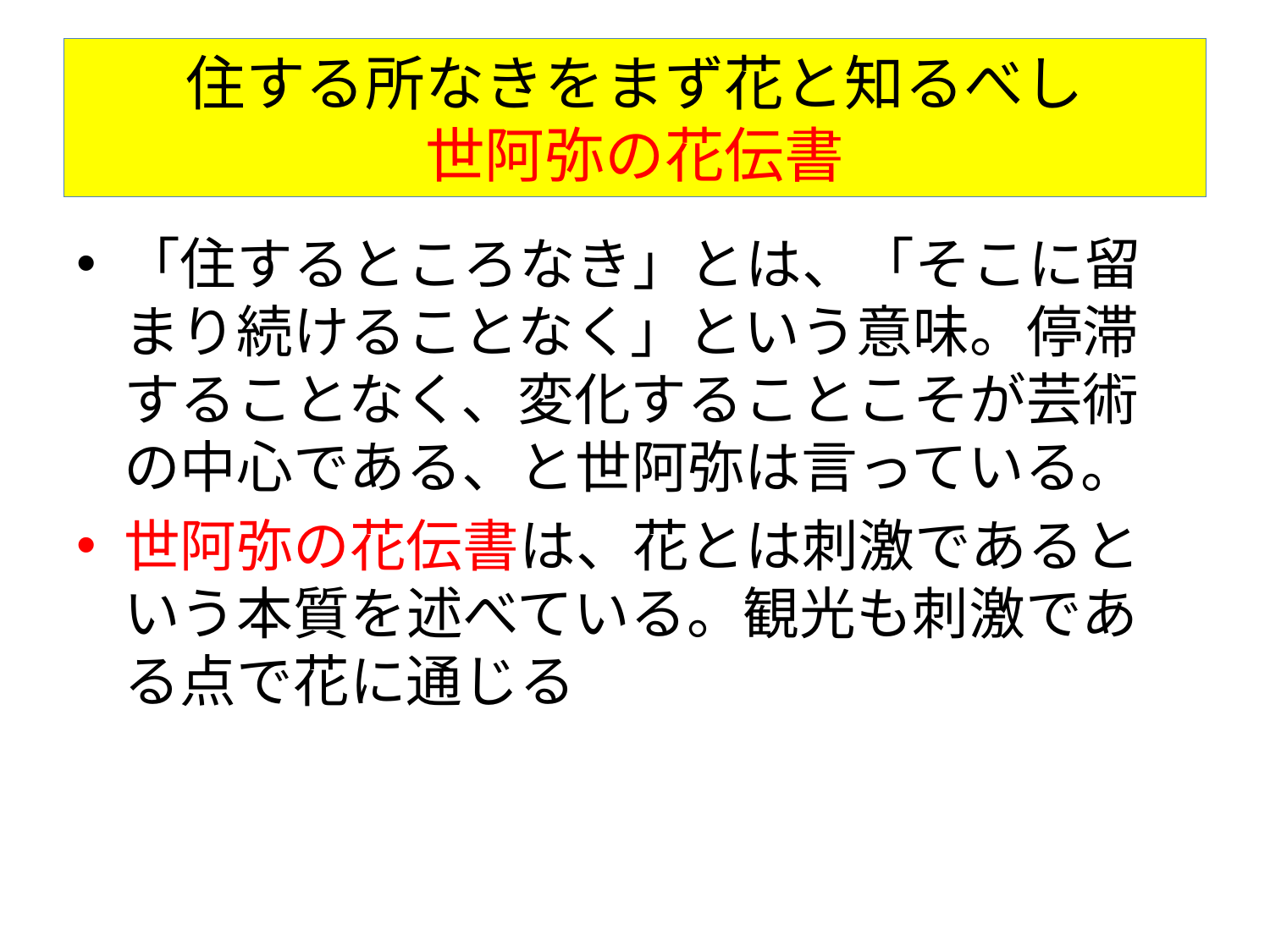

# 住する所なきをまず花と知るべし 世阿弥の花伝書
「住するところなき」とは、「そこに留まり続けることなく」という意味。停滞することなく、変化することこそが芸術の中心である、と世阿弥は言っている。
世阿弥の花伝書は、花とは刺激であるという本質を述べている。観光も刺激である点で花に通じる